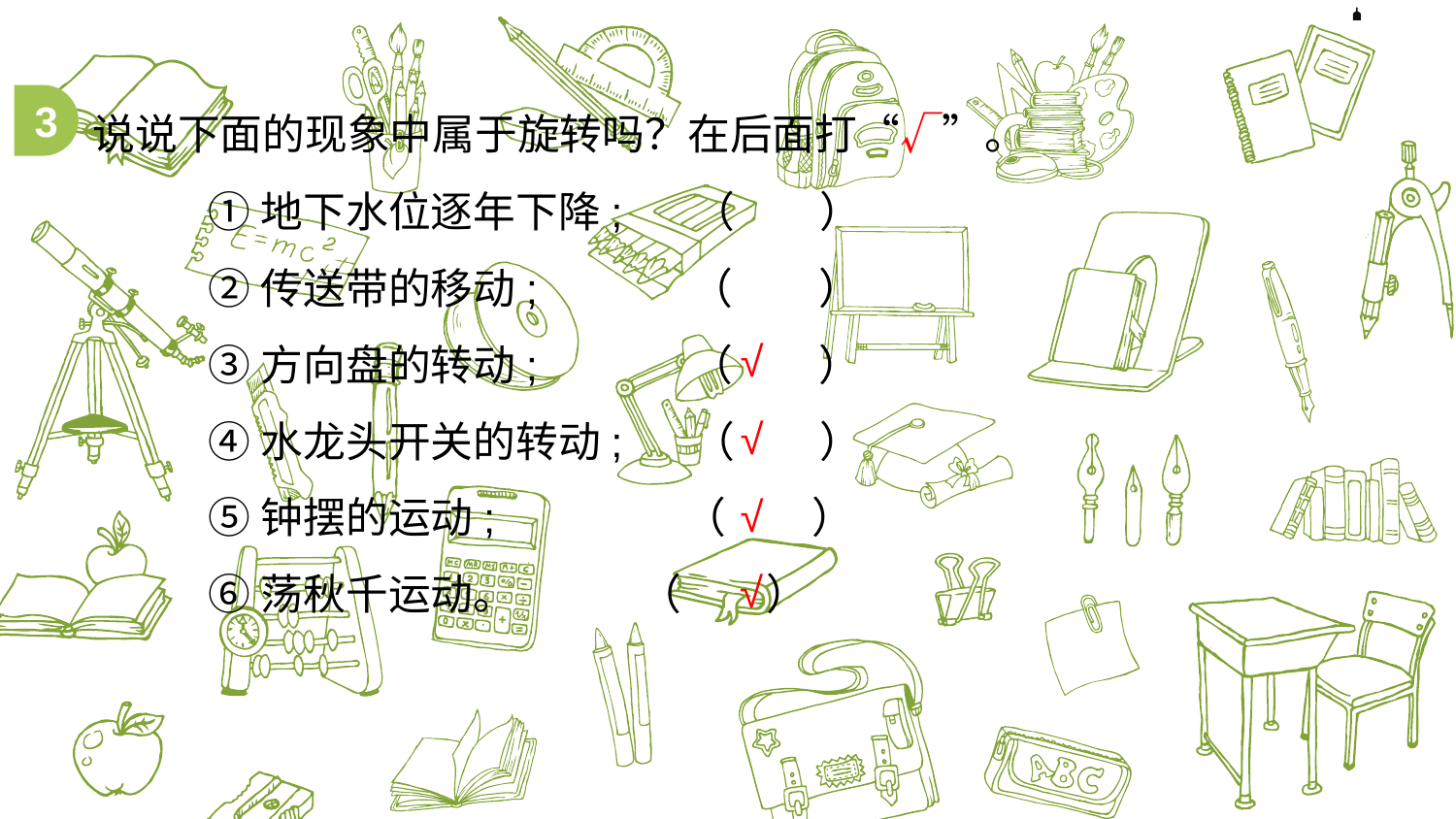

说说下面的现象中属于旋转吗？在后面打“√”。
3
①地下水位逐年下降;     （         ）
②传送带的移动;            （         ）
③方向盘的转动;            （         ）
④水龙头开关的转动;     （         ）
⑤钟摆的运动;               （         ）
⑥荡秋千运动。             （         ）
√
√
√
√